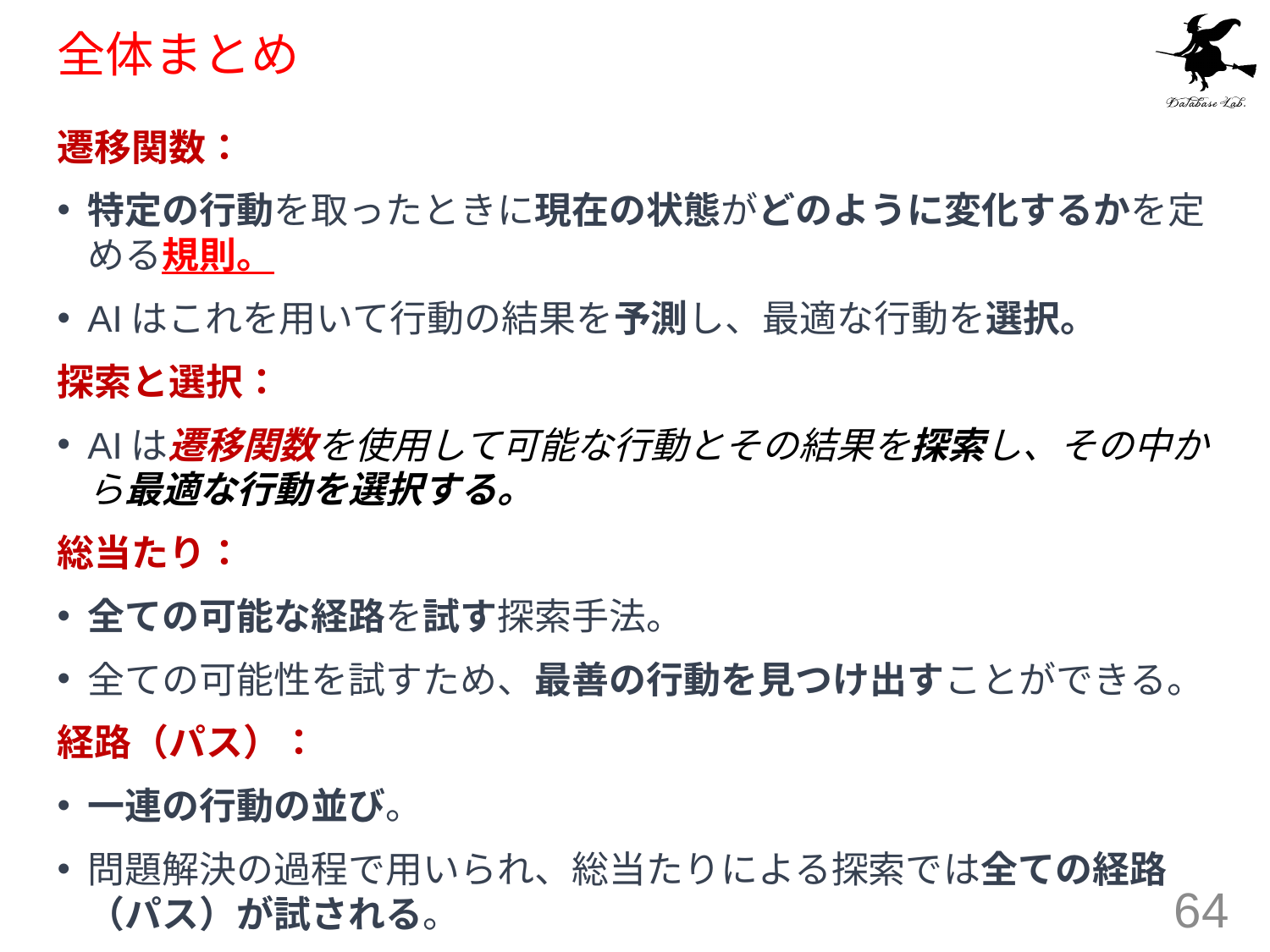

# 全体まとめ
遷移関数：
特定の行動を取ったときに現在の状態がどのように変化するかを定める規則。
AIはこれを用いて行動の結果を予測し、最適な行動を選択。
探索と選択：
AIは遷移関数を使用して可能な行動とその結果を探索し、その中から最適な行動を選択する。
総当たり：
全ての可能な経路を試す探索手法。
全ての可能性を試すため、最善の行動を見つけ出すことができる。
経路（パス）：
一連の行動の並び。
問題解決の過程で用いられ、総当たりによる探索では全ての経路（パス）が試される。
64